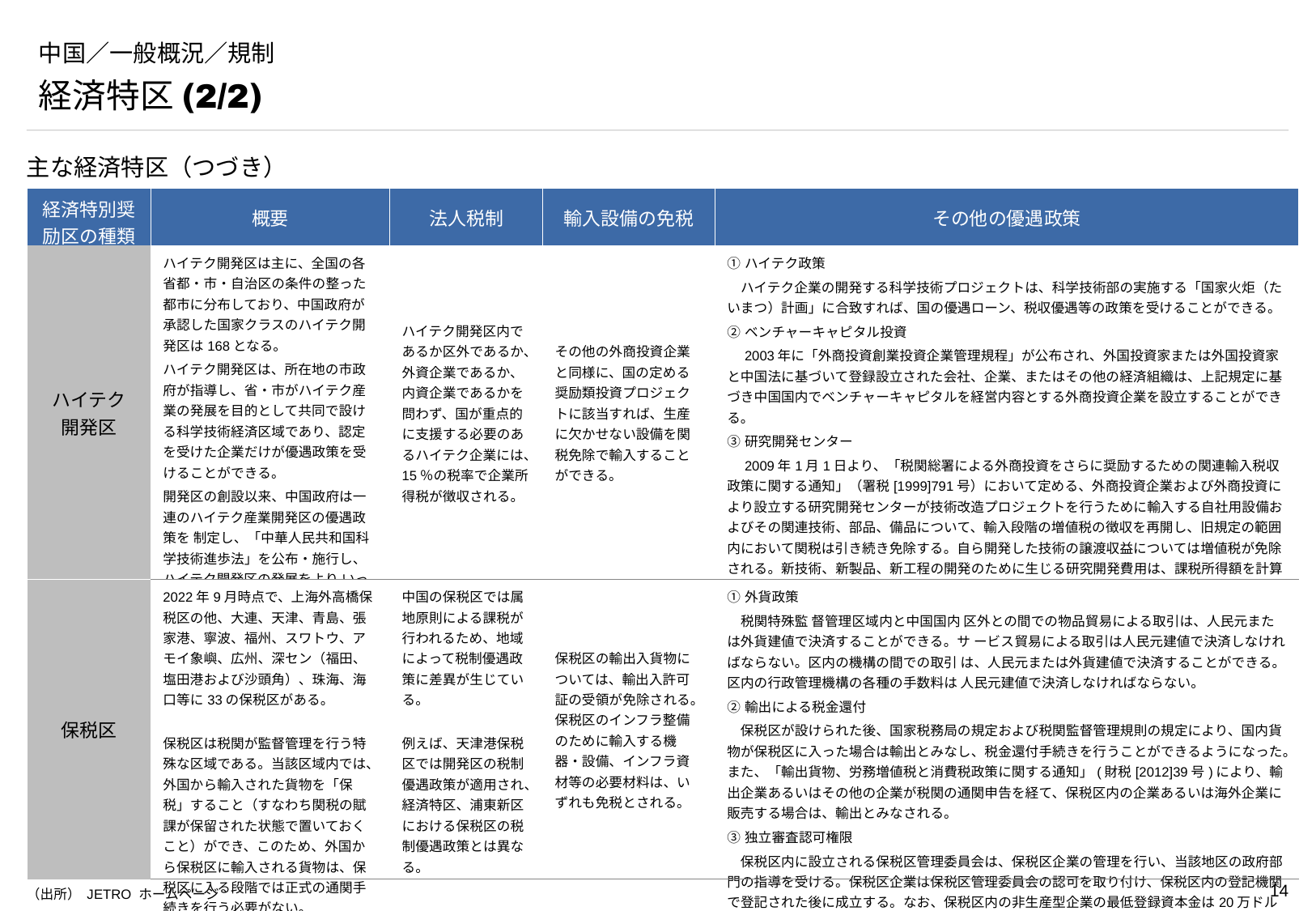

# 中国／一般概況／規制
経済特区(2/2)
主な経済特区（つづき）
| 経済特別奨励区の種類 | 概要 | 法人税制 | 輸入設備の免税 | その他の優遇政策 |
| --- | --- | --- | --- | --- |
| ハイテク 開発区 | ハイテク開発区は主に、全国の各省都・市・自治区の条件の整った都市に分布しており、中国政府が承認した国家クラスのハイテク開発区は168となる。 ハイテク開発区は、所在地の市政府が指導し、省・市がハイテク産業の発展を目的として共同で設ける科学技術経済区域であり、認定を受けた企業だけが優遇政策を受けることができる。 開発区の創設以来、中国政府は一連のハイテク産業開発区の優遇政策を 制定し、「中華人民共和国科学技術進歩法」を公布・施行し、ハイテク開発区の発展をより いっそう推進している。 | ハイテク開発区内であるか区外であるか、外資企業であるか、内資企業であるかを問わず、国が重点的に支援する必要のあるハイテク企業には、15％の税率で企業所得税が徴収される。 | その他の外商投資企業と同様に、国の定める奨励類投資プロジェクトに該当すれば、生産に欠かせない設備を関税免除で輸入することができる。 | ①ハイテク政策 　ハイテク企業の開発する科学技術プロジェクトは、科学技術部の実施する「国家火炬（たいまつ）計画」に合致すれば、国の優遇ローン、税収優遇等の政策を受けることができる。 ②ベンチャーキャピタル投資 　2003年に「外商投資創業投資企業管理規程」が公布され、外国投資家または外国投資家と中国法に基づいて登録設立された会社、企業、またはその他の経済組織は、上記規定に基づき中国国内でベンチャーキャピタルを経営内容とする外商投資企業を設立することができる。 ③研究開発センター 　2009年1月1日より、「税関総署による外商投資をさらに奨励するための関連輸入税収政策に関する通知」（署税[1999]791号）において定める、外商投資企業および外商投資により設立する研究開発センターが技術改造プロジェクトを行うために輸入する自社用設備およびその関連技術、部品、備品について、輸入段階の増値税の徴収を再開し、旧規定の範囲内において関税は引き続き免除する。自ら開発した技術の譲渡収益については増値税が免除される。新技術、新製品、新工程の開発のために生じる研究開発費用は、課税所得額を計算する際に無形資産として当期損益に計上しない場合、規定に従い事実に基づいて控除した上で、研究開発費用の50％を加算して控除することができる。無形資産とする場合は、無形資産コストの150％として償却する。 |
| 保税区 | 2022年9月時点で、上海外高橋保税区の他、大連、天津、青島、張家港、寧波、福州、スワトウ、アモイ象嶼、広州、深セン（福田、塩田港および沙頭角）、珠海、海口等に33の保税区がある。 保税区は税関が監督管理を行う特殊な区域である。当該区域内では、外国から輸入された貨物を「保税」すること（すなわち関税の賦課が保留された状態で置いておくこと）ができ、このため、外国から保税区に輸入される貨物は、保税区に入る段階では正式の通関手続きを行う必要がない。 | 中国の保税区では属地原則による課税が行われるため、地域によって税制優遇政策に差異が生じている。 例えば、天津港保税区では開発区の税制優遇政策が適用され、経済特区、浦東新区における保税区の税制優遇政策とは異なる。 | 保税区の輸出入貨物については、輸出入許可証の受領が免除される。保税区のインフラ整備のために輸入する機器・設備、インフラ資材等の必要材料は、いずれも免税とされる。 | ①外貨政策 　税関特殊監 督管理区域内と中国国内 区外との間での物品貿易による取引は、人民元または外貨建値で決済することができる。サ ービス貿易による取引は人民元建値で決済しなければならない。区内の機構の間での取引 は、人民元または外貨建値で決済することができる。区内の行政管理機構の各種の手数料は 人民元建値で決済しなければならない。 ②輸出による税金還付 　保税区が設けられた後、国家税務局の規定および税関監督管理規則の規定により、国内貨物が保税区に入った場合は輸出とみなし、税金還付手続きを行うことができるようになった。また、「輸出貨物、労務増値税と消費税政策に関する通知」(財税[2012]39号)により、輸出企業あるいはその他の企業が税関の通関申告を経て、保税区内の企業あるいは海外企業に販売する場合は、輸出とみなされる。 ③独立審査認可権限 　保税区内に設立される保税区管理委員会は、保税区企業の管理を行い、当該地区の政府部門の指導を受ける。保税区企業は保税区管理委員会の認可を取り付け、保税区内の登記機関で登記された後に成立する。なお、保税区内の非生産型企業の最低登録資本金は20万ドルとされている。 |
（出所） JETRO ホームページ